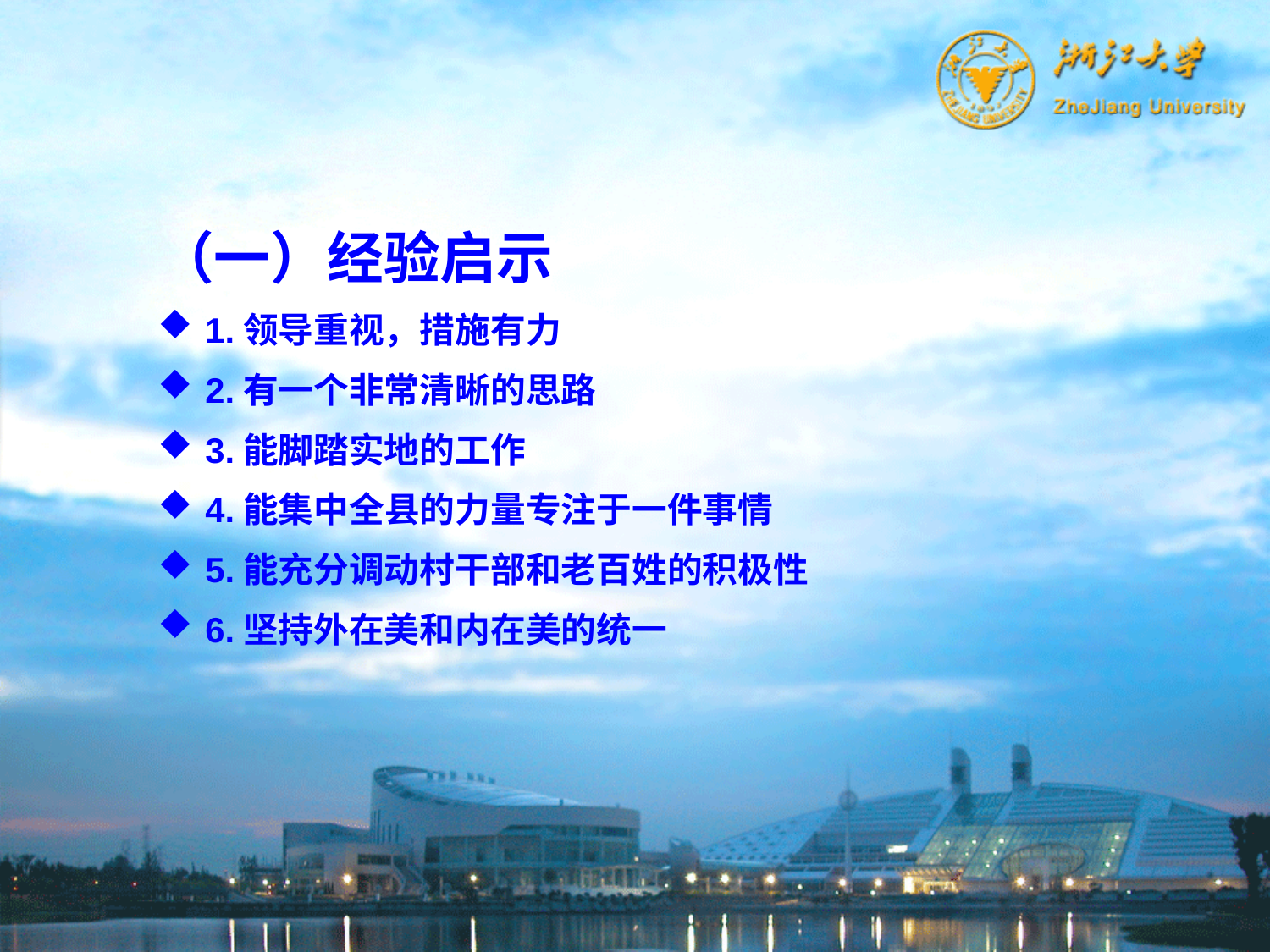

（一）经验启示
1.领导重视，措施有力
2.有一个非常清晰的思路
3.能脚踏实地的工作
4.能集中全县的力量专注于一件事情
5.能充分调动村干部和老百姓的积极性
6.坚持外在美和内在美的统一